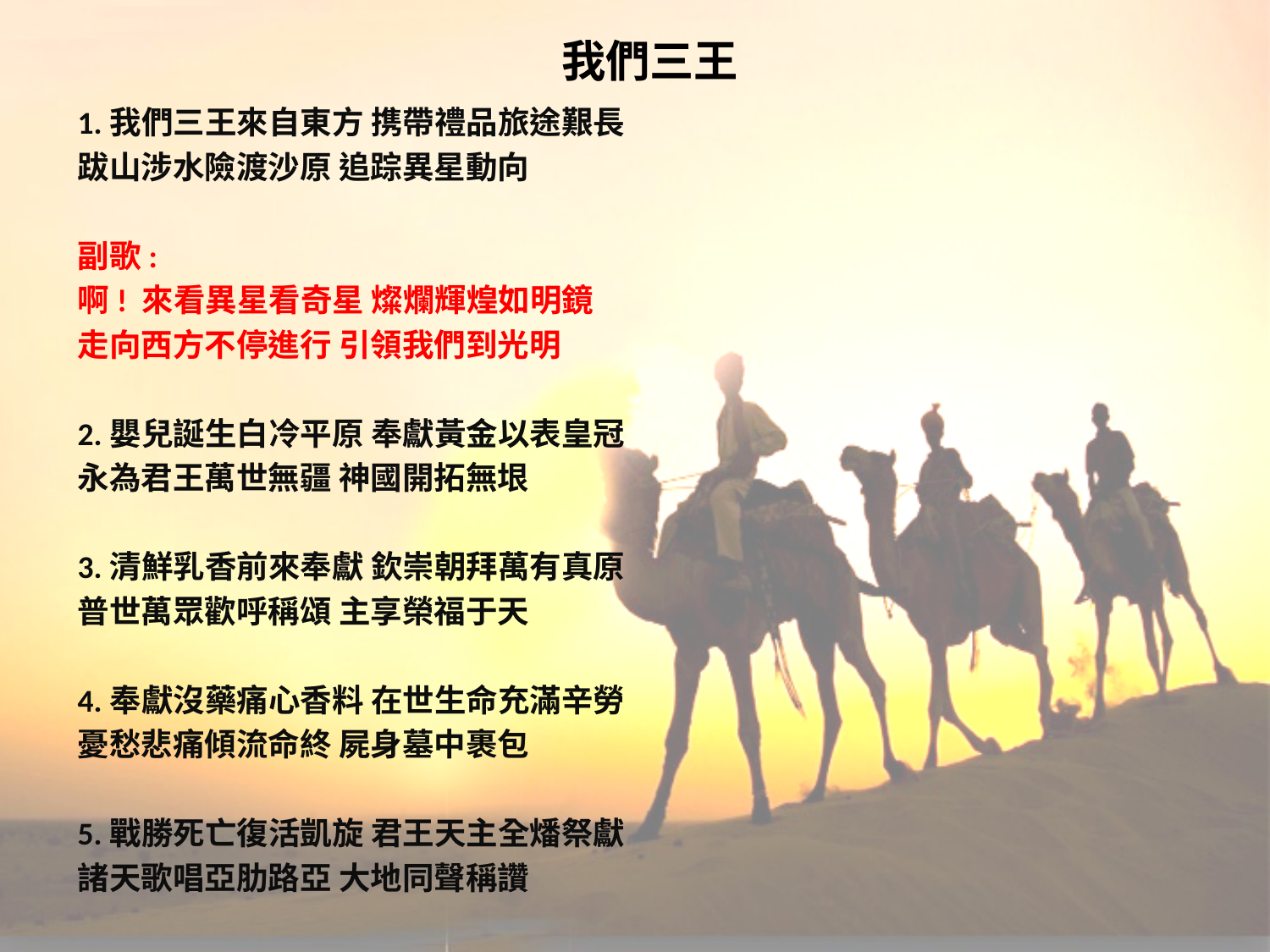

# 我們三王
1.我們三王來自東方 携帶禮品旅途艱長
跋山涉水險渡沙原 追踪異星動向

副歌:
啊! 來看異星看奇星 燦爛輝煌如明鏡
走向西方不停進行 引領我們到光明

2.嬰兒誕生白冷平原 奉獻黃金以表皇冠
永為君王萬世無疆 神國開拓無垠

3.清鮮乳香前來奉獻 欽崇朝拜萬有真原
普世萬眾歡呼稱頌 主享榮福于天

4.奉獻沒藥痛心香料 在世生命充滿辛勞
憂愁悲痛傾流命終 屍身墓中裹包

5.戰勝死亡復活凱旋 君王天主全燔祭獻
諸天歌唱亞肋路亞 大地同聲稱讚